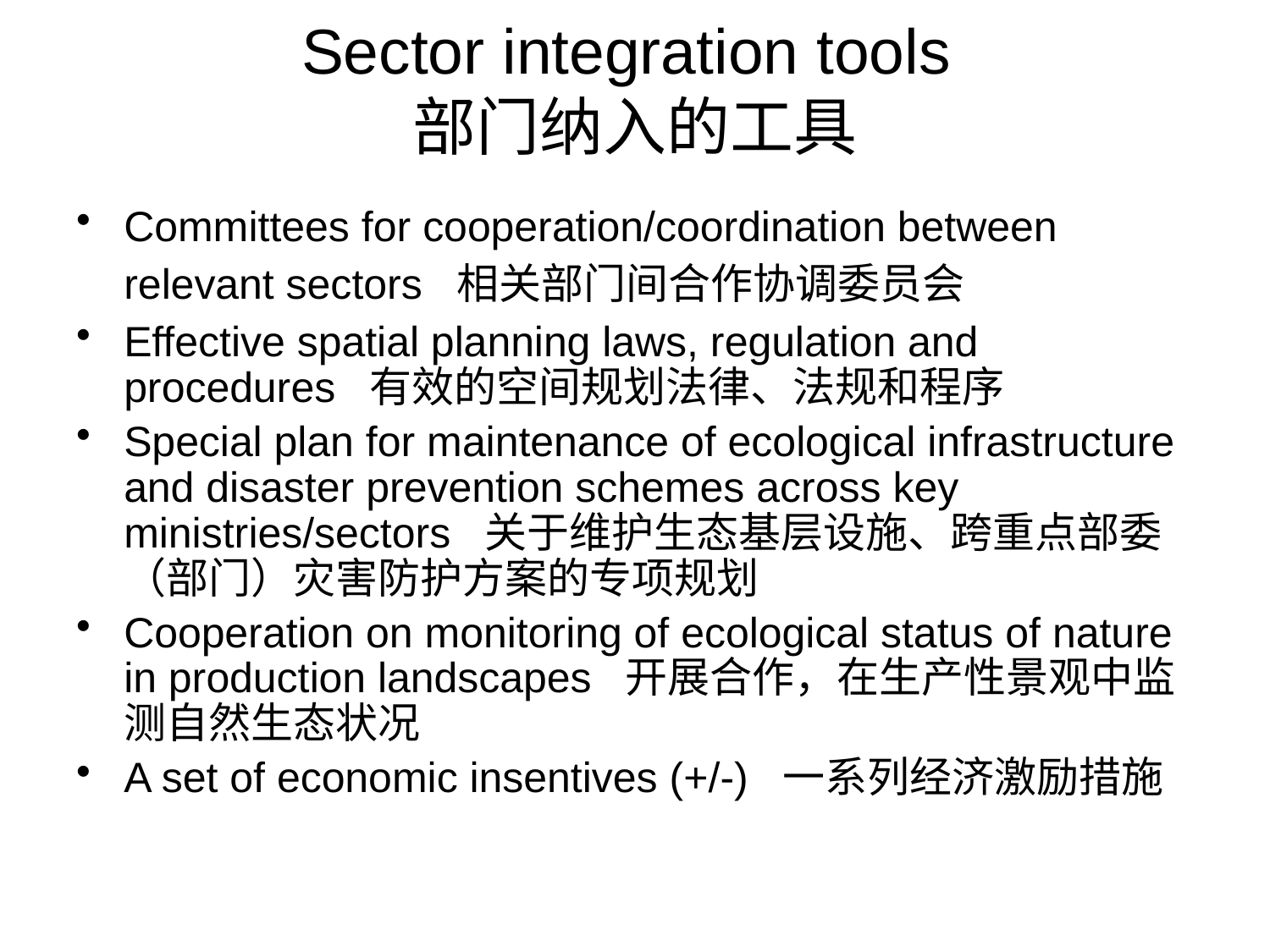

# Sector integration tools 部门纳入的工具
Committees for cooperation/coordination between relevant sectors  相关部门间合作协调委员会
Effective spatial planning laws, regulation and procedures  有效的空间规划法律、法规和程序
Special plan for maintenance of ecological infrastructure and disaster prevention schemes across key ministries/sectors  关于维护生态基层设施、跨重点部委（部门）灾害防护方案的专项规划
Cooperation on monitoring of ecological status of nature in production landscapes  开展合作，在生产性景观中监测自然生态状况
A set of economic insentives (+/-)  一系列经济激励措施